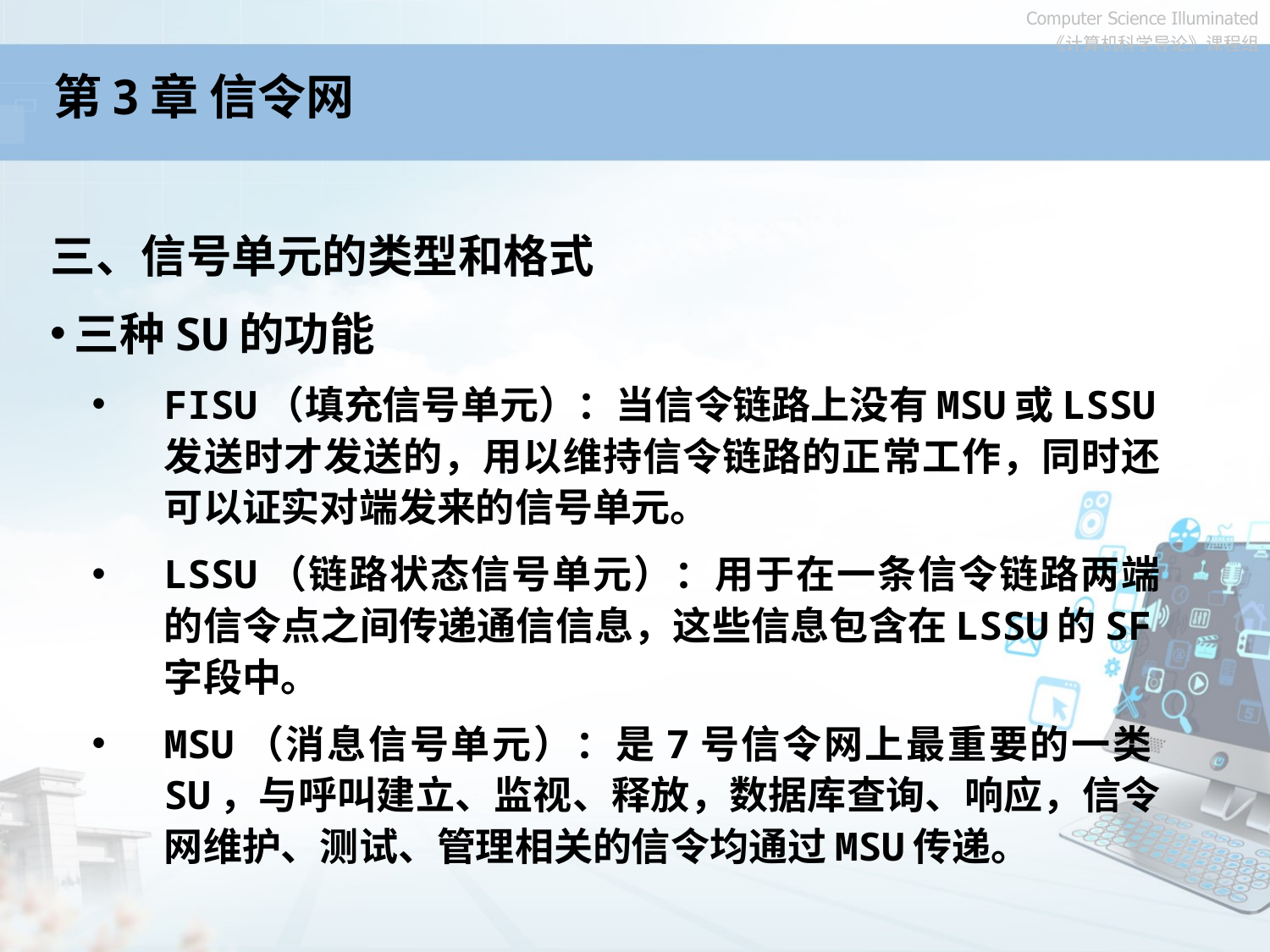

# 第3章 信令网
三、信号单元的类型和格式
三种SU的功能
FISU（填充信号单元）：当信令链路上没有MSU或LSSU发送时才发送的，用以维持信令链路的正常工作，同时还可以证实对端发来的信号单元。
LSSU（链路状态信号单元）：用于在一条信令链路两端的信令点之间传递通信信息，这些信息包含在LSSU的SF字段中。
MSU（消息信号单元）：是7号信令网上最重要的一类SU，与呼叫建立、监视、释放，数据库查询、响应，信令网维护、测试、管理相关的信令均通过MSU传递。